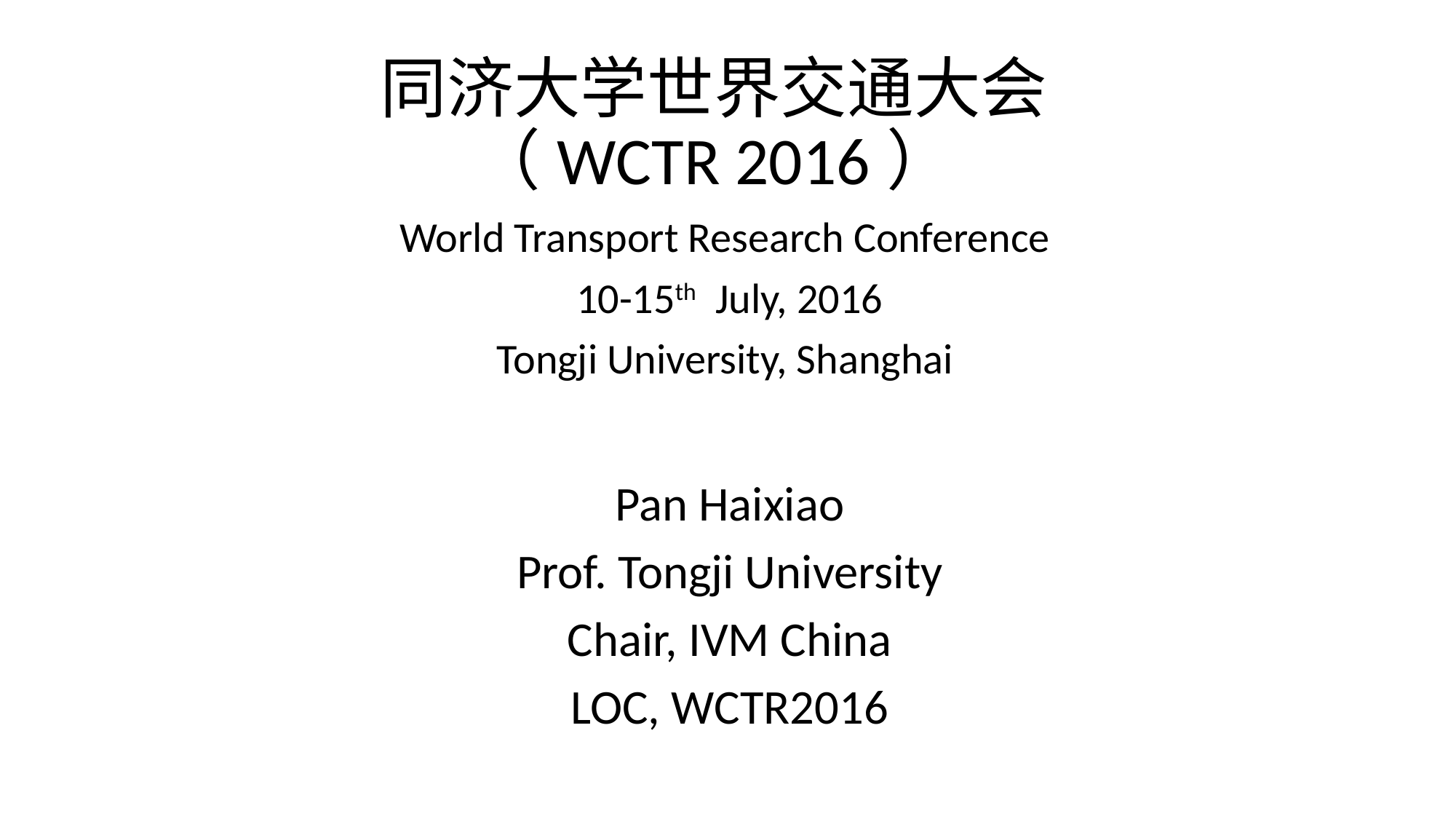

# 同济大学世界交通大会 （WCTR 2016）
World Transport Research Conference
10-15th  July, 2016
Tongji University, Shanghai

Pan Haixiao
Prof. Tongji University
Chair, IVM China
LOC, WCTR2016